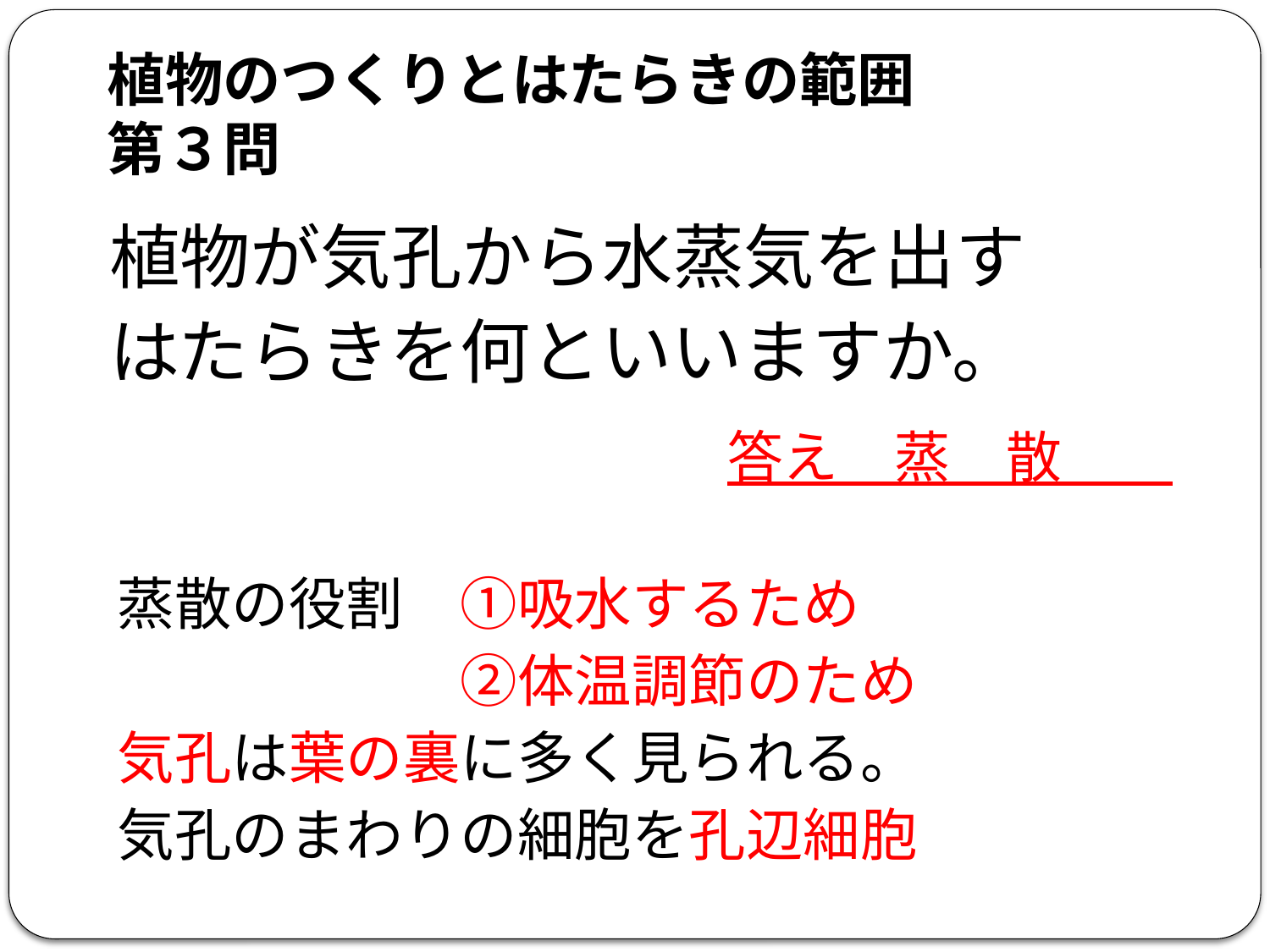

# 植物のつくりとはたらきの範囲 第３問
植物が気孔から水蒸気を出す
はたらきを何といいますか。
答え　蒸　散
蒸散の役割　①吸水するため
　　　　　　②体温調節のため
気孔は葉の裏に多く見られる。
気孔のまわりの細胞を孔辺細胞